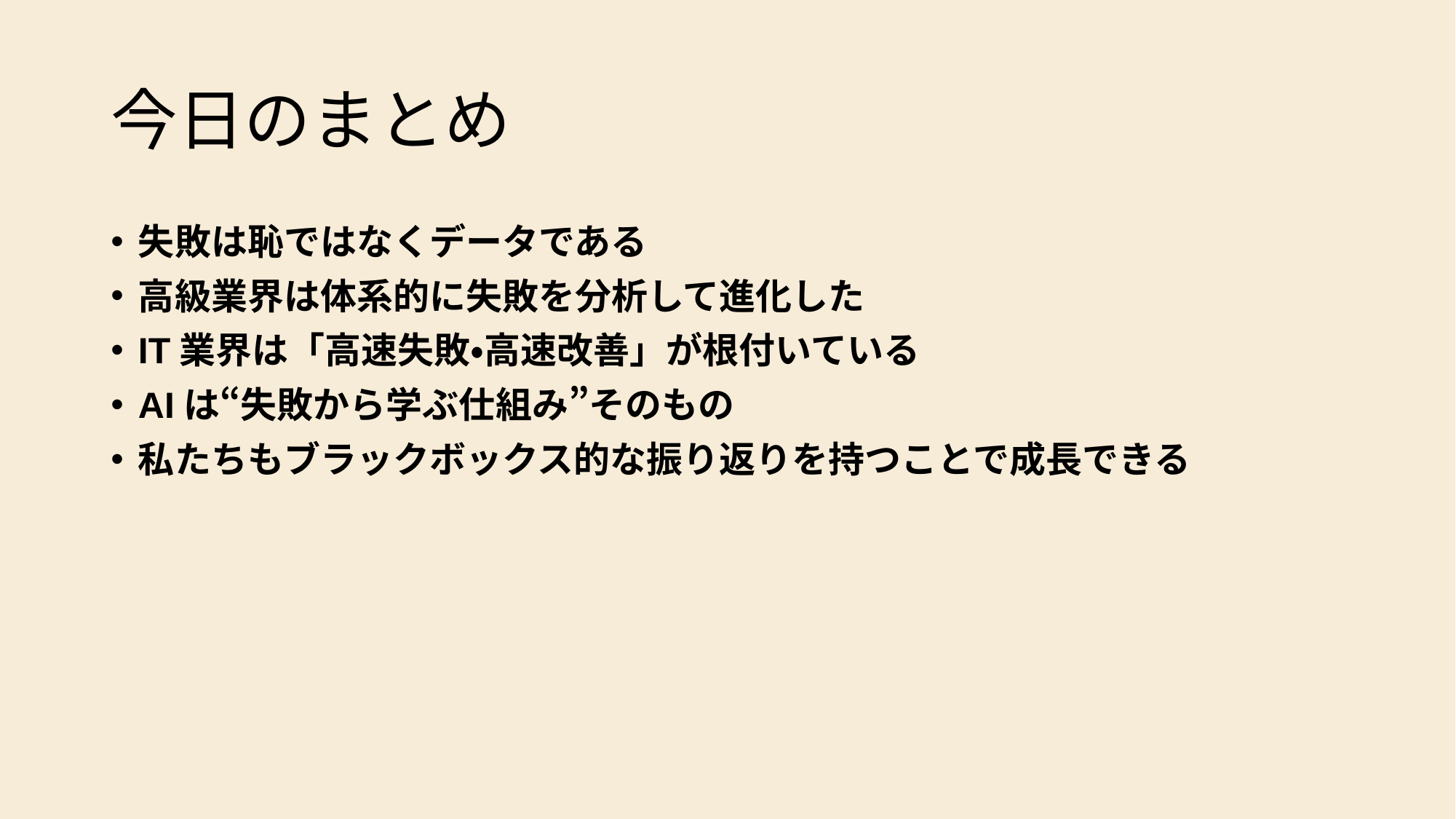

# 今日のまとめ
失敗は恥ではなくデータである
高級業界は体系的に失敗を分析して進化した
IT業界は「高速失敗・高速改善」が根付いている
AIは“失敗から学ぶ仕組み”そのもの
私たちもブラックボックス的な振り返りを持つことで成長できる